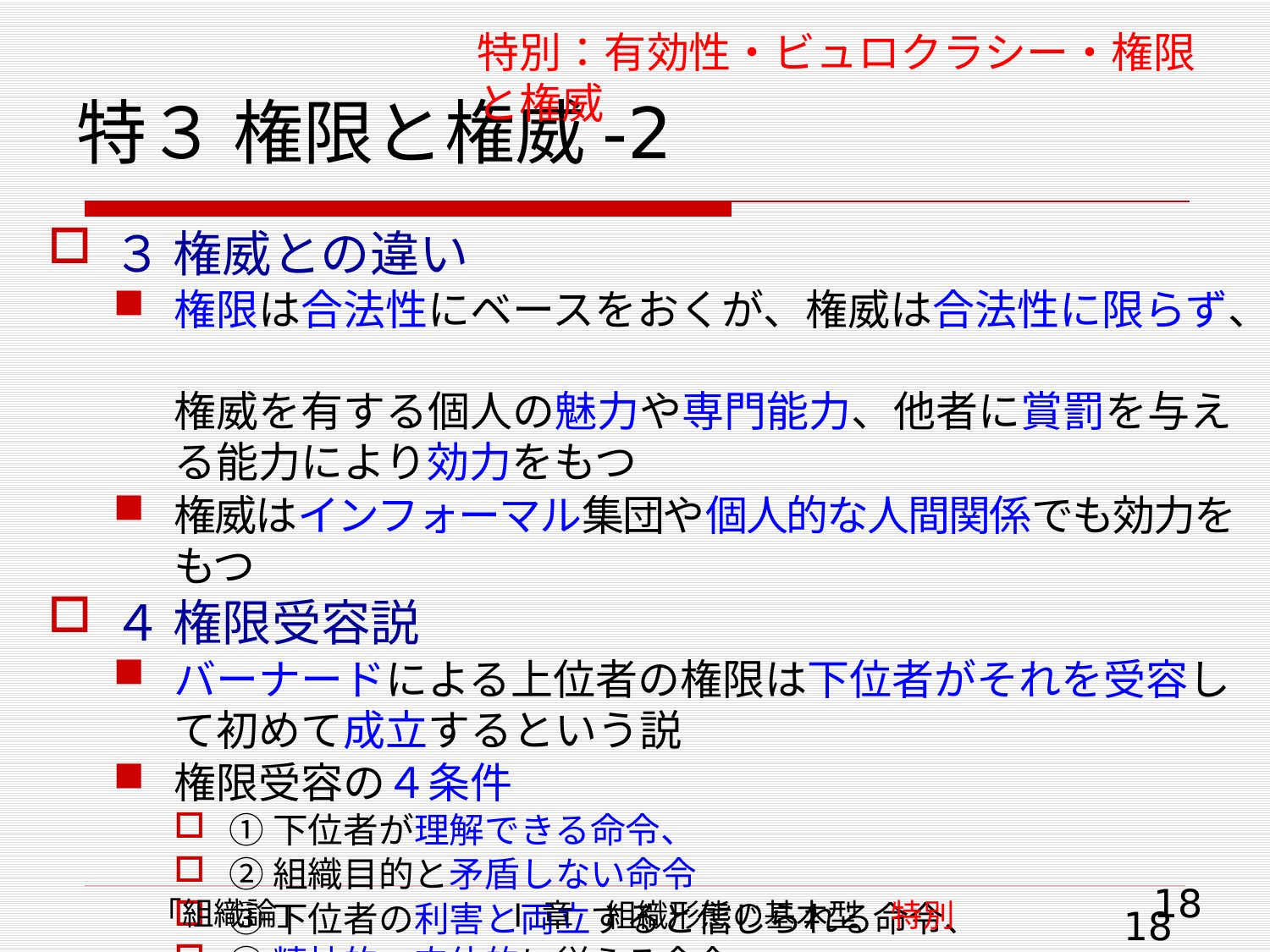

特別：有効性・ビュロクラシー・権限と権威
# 特３ 権限と権威-2
３ 権威との違い
権限は合法性にベースをおくが、権威は合法性に限らず、
権威を有する個人の魅力や専門能力、他者に賞罰を与える能力により効力をもつ
権威はインフォーマル集団や個人的な人間関係でも効力をもつ
４ 権限受容説
バーナードによる上位者の権限は下位者がそれを受容して初めて成立するという説
権限受容の４条件
①下位者が理解できる命令、
②組織目的と矛盾しない命令
③下位者の利害と両立すると信じられる命令、
④精神的・肉体的に従える命令
18
「組織論」
Ⅰ章　組織形態の基本型　特別
18